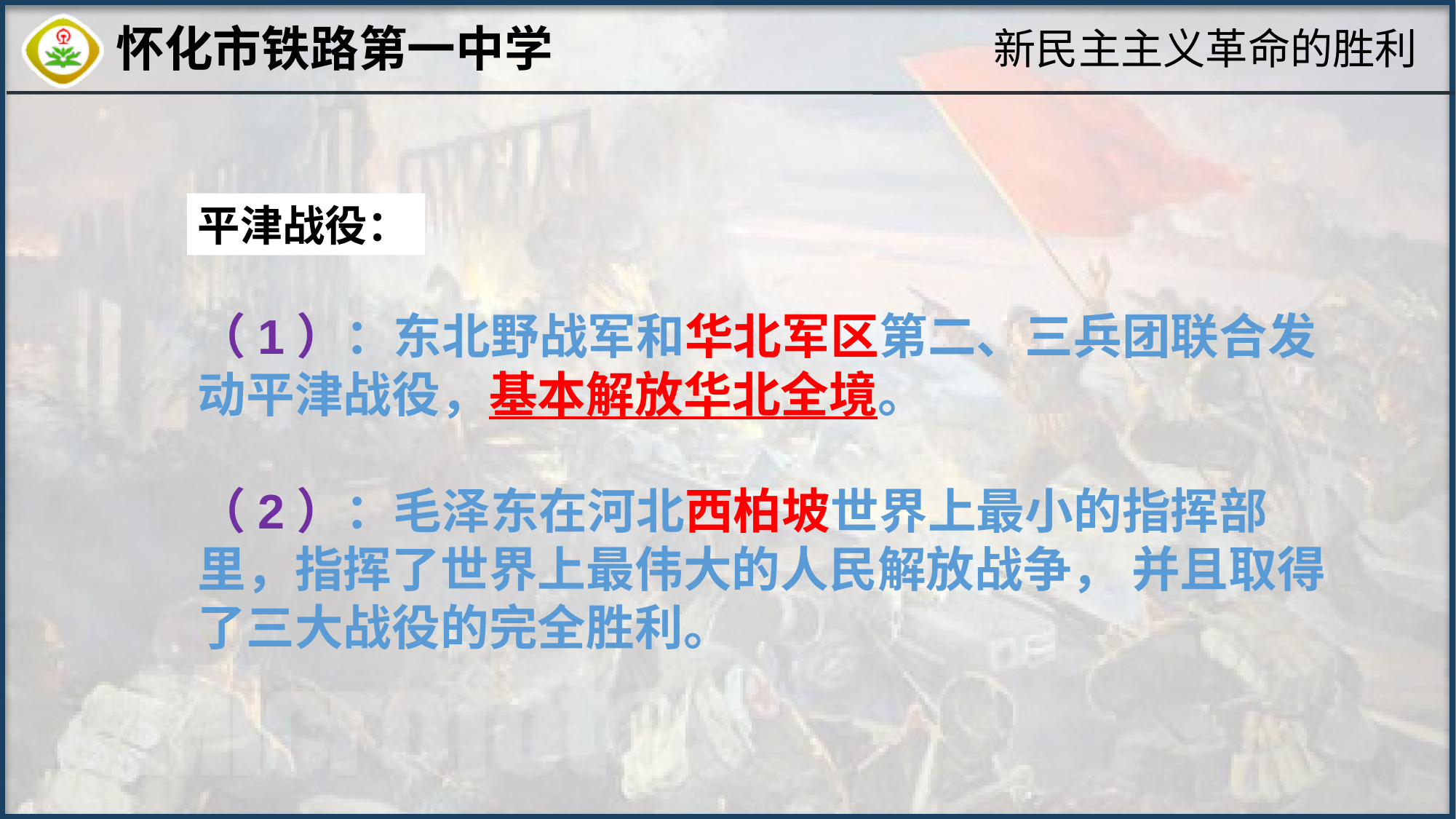

新民主主义革命的胜利
平津战役：
（1）：东北野战军和华北军区第二、三兵团联合发动平津战役，基本解放华北全境。

（2）：毛泽东在河北西柏坡世界上最小的指挥部里，指挥了世界上最伟大的人民解放战争， 并且取得了三大战役的完全胜利。